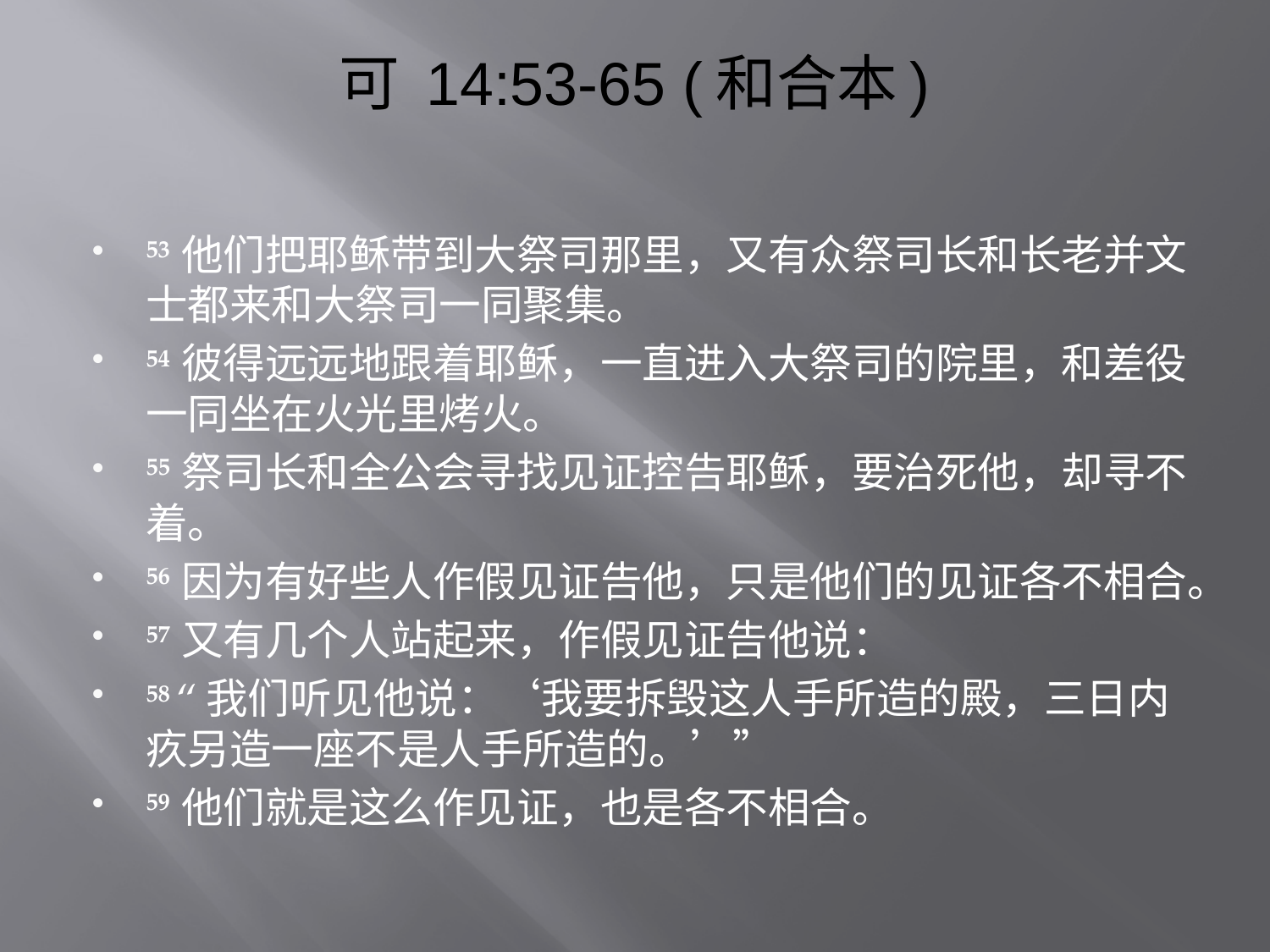

# 可 14:53-65 (和合本)
53 他们把耶稣带到大祭司那里，又有众祭司长和长老并文士都来和大祭司一同聚集。
54 彼得远远地跟着耶稣，一直进入大祭司的院里，和差役一同坐在火光里烤火。
55 祭司长和全公会寻找见证控告耶稣，要治死他，却寻不着。
56 因为有好些人作假见证告他，只是他们的见证各不相合。
57 又有几个人站起来，作假见证告他说：
58 “我们听见他说：‘我要拆毁这人手所造的殿，三日内疚另造一座不是人手所造的。’”
59 他们就是这么作见证，也是各不相合。